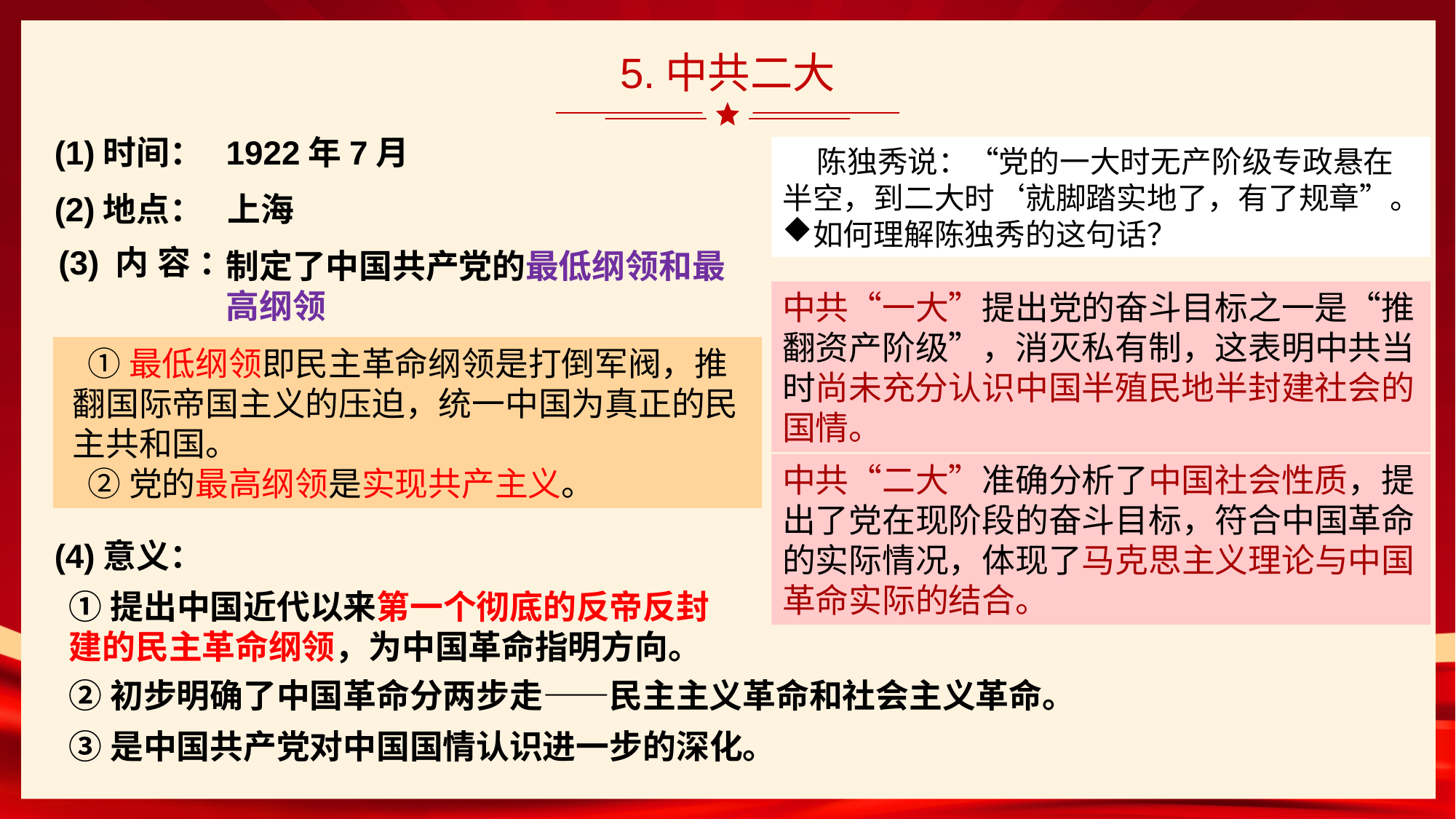

# 5.中共二大
1922年7月
(1)时间：
    陈独秀说：“党的一大时无产阶级专政悬在半空，到二大时‘就脚踏实地了，有了规章”。
如何理解陈独秀的这句话？
上海
(2)地点：
(3)内容：
制定了中国共产党的最低纲领和最高纲领
中共“一大”提出党的奋斗目标之一是“推翻资产阶级”，消灭私有制，这表明中共当时尚未充分认识中国半殖民地半封建社会的国情。
  ①最低纲领即民主革命纲领是打倒军阀，推翻国际帝国主义的压迫，统一中国为真正的民主共和国。
  ②党的最高纲领是实现共产主义。
中共“二大”准确分析了中国社会性质，提出了党在现阶段的奋斗目标，符合中国革命的实际情况，体现了马克思主义理论与中国革命实际的结合。
(4)意义：
①提出中国近代以来第一个彻底的反帝反封建的民主革命纲领，为中国革命指明方向。
②初步明确了中国革命分两步走——民主主义革命和社会主义革命。
③是中国共产党对中国国情认识进一步的深化。